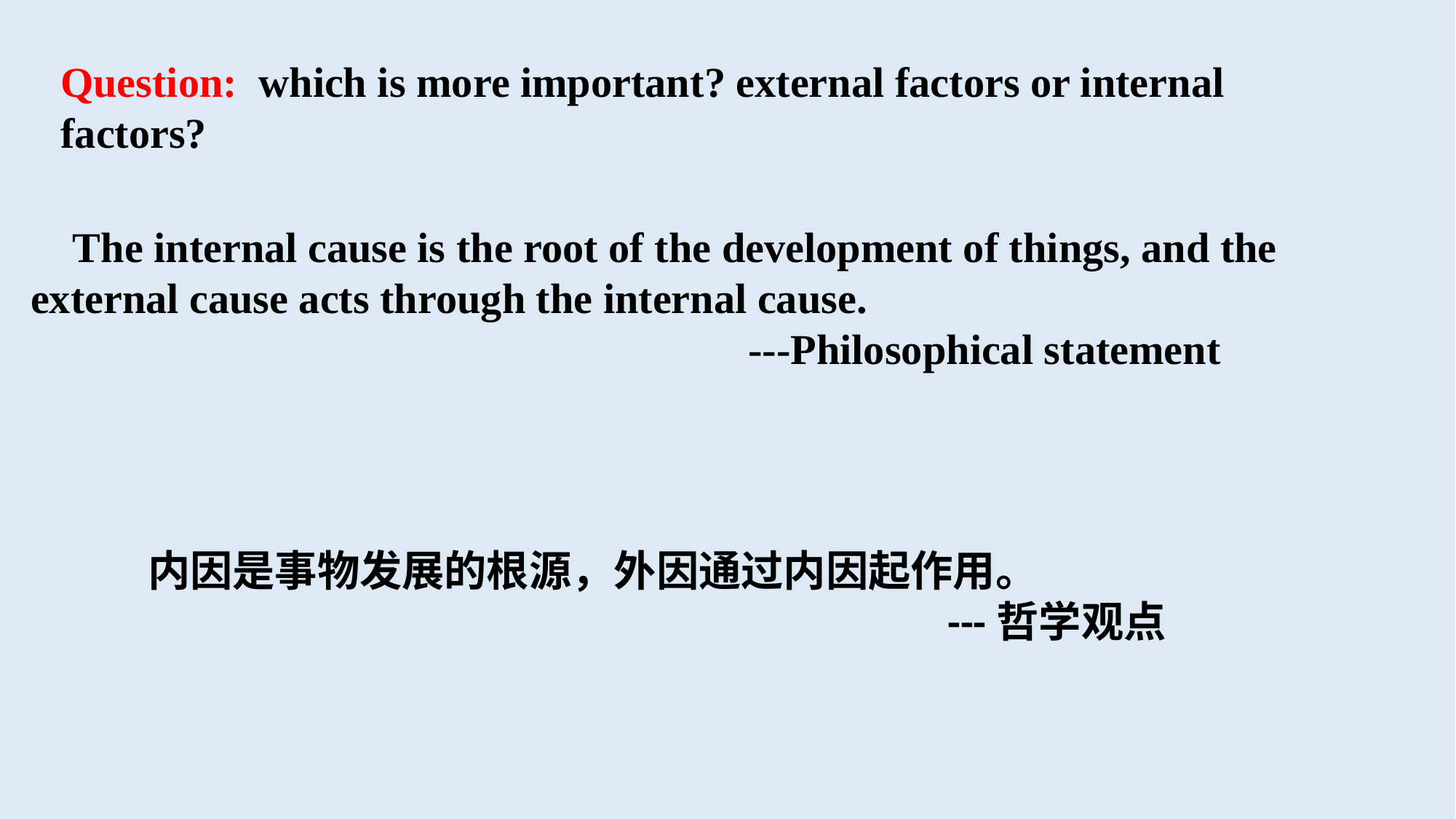

Question:  which is more important? external factors or internal factors?
    The internal cause is the root of the development of things, and the external cause acts through the internal cause.
                                                                    ---Philosophical statement
        内因是事物发展的根源，外因通过内因起作用。
                                                                                            ---哲学观点